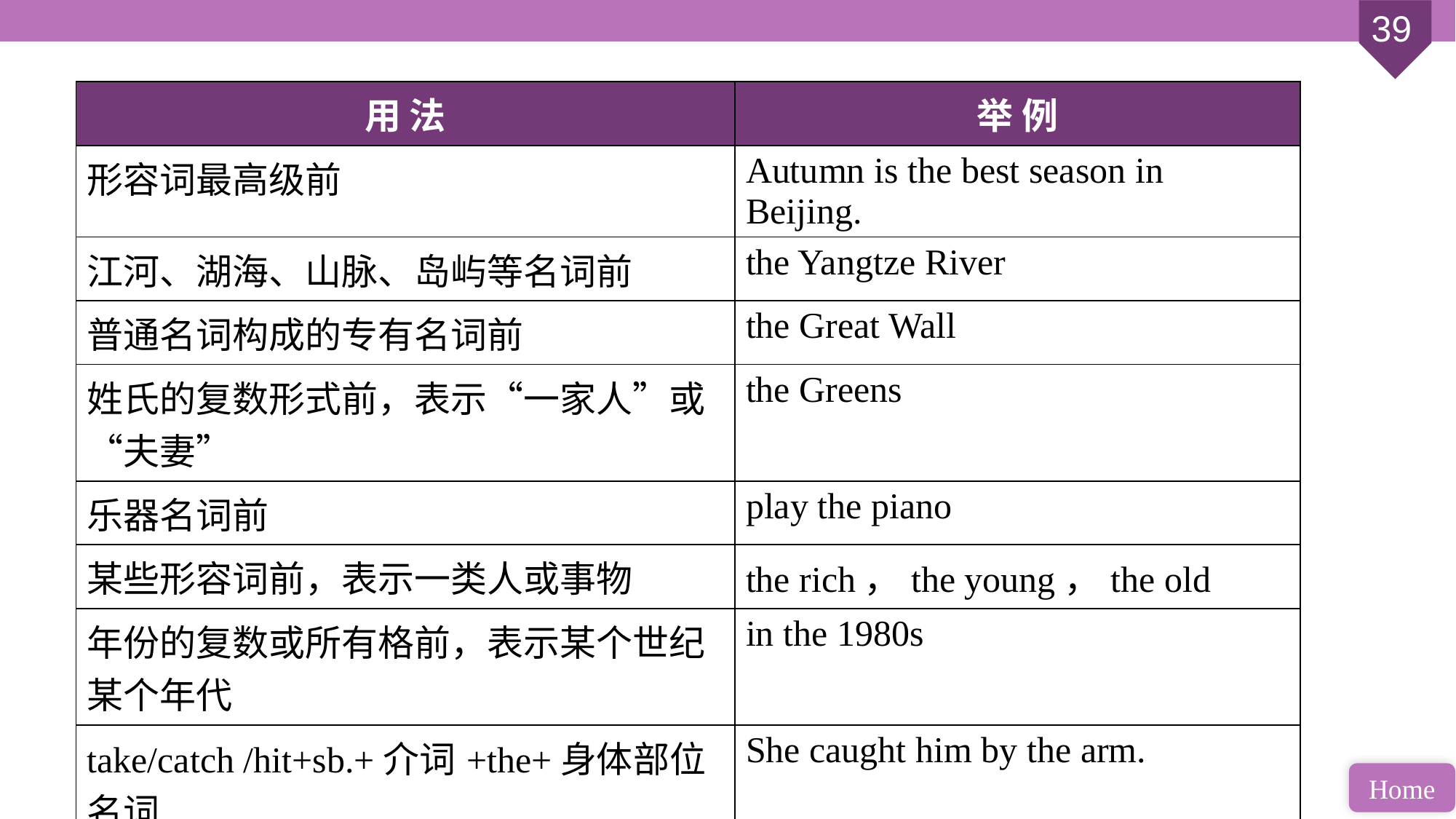

| 用 法 | 举 例 |
| --- | --- |
| 形容词最高级前 | Autumn is the best season in Beijing. |
| 江河、湖海、山脉、岛屿等名词前 | the Yangtze River |
| 普通名词构成的专有名词前 | the Great Wall |
| 姓氏的复数形式前，表示“一家人”或“夫妻” | the Greens |
| 乐器名词前 | play the piano |
| 某些形容词前，表示一类人或事物 | the rich，the young，the old |
| 年份的复数或所有格前，表示某个世纪某个年代 | in the 1980s |
| take/catch /hit+sb.+介词+the+身体部位名词 | She caught him by the arm. |